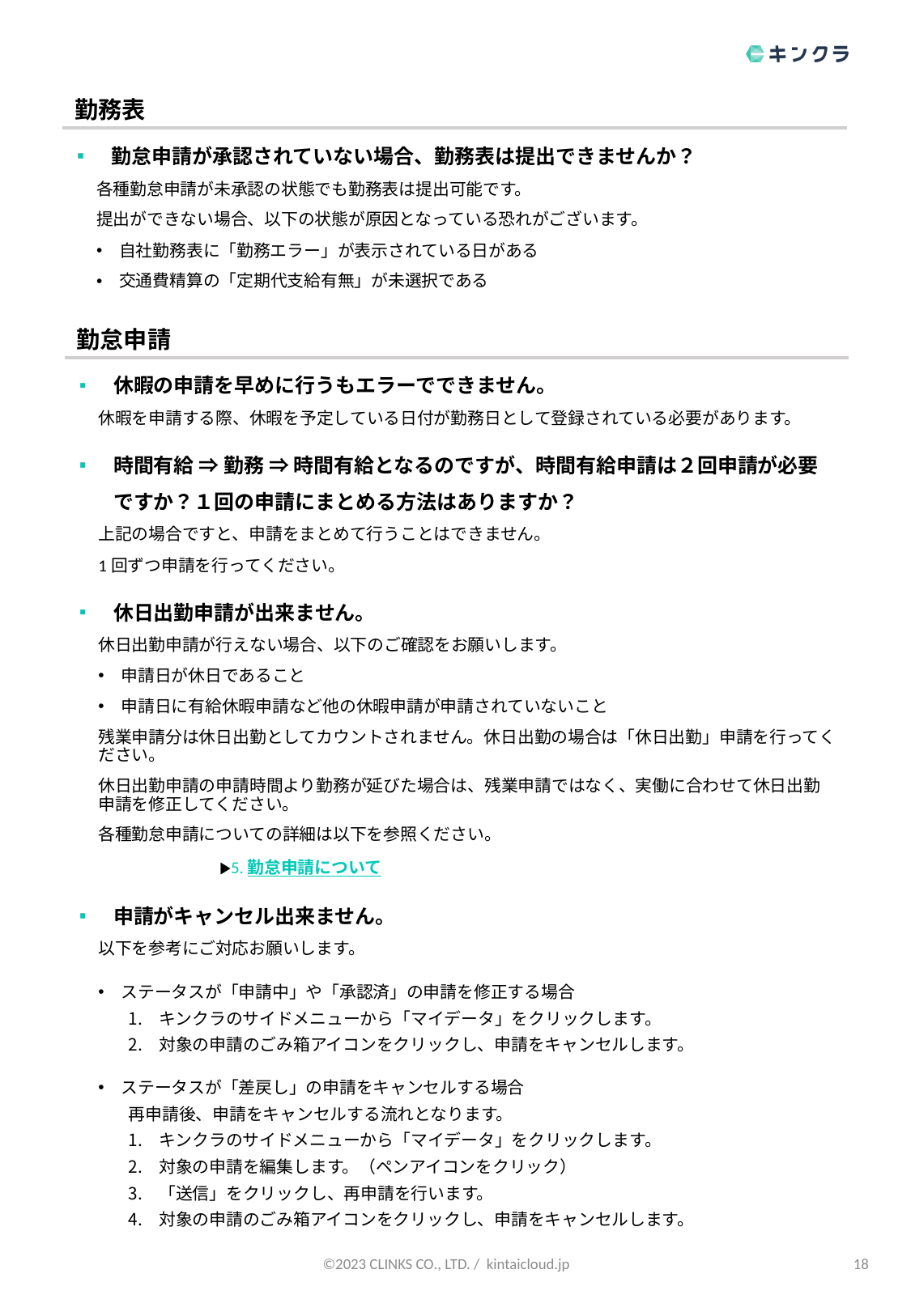

勤務表
勤怠申請が承認されていない場合、勤務表は提出できませんか？
各種勤怠申請が未承認の状態でも勤務表は提出可能です。
提出ができない場合、以下の状態が原因となっている恐れがございます。
自社勤務表に「勤務エラー」が表示されている日がある
交通費精算の「定期代支給有無」が未選択である

勤怠申請
休暇の申請を早めに行うもエラーでできません。
休暇を申請する際、休暇を予定している日付が勤務日として登録されている必要があります。
時間有給 ⇒ 勤務 ⇒ 時間有給となるのですが、時間有給申請は２回申請が必要ですか？１回の申請にまとめる方法はありますか？
上記の場合ですと、申請をまとめて行うことはできません。
1回ずつ申請を行ってください。
休日出勤申請が出来ません。
休日出勤申請が行えない場合、以下のご確認をお願いします。
申請日が休日であること
申請日に有給休暇申請など他の休暇申請が申請されていないこと
残業申請分は休日出勤としてカウントされません。休日出勤の場合は「休日出勤」申請を行ってください。
休日出勤申請の申請時間より勤務が延びた場合は、残業申請ではなく、実働に合わせて休日出勤申請を修正してください。
各種勤怠申請についての詳細は以下を参照ください。
	▶5. 勤怠申請について
申請がキャンセル出来ません。
以下を参考にご対応お願いします。
ステータスが「申請中」や「承認済」の申請を修正する場合
キンクラのサイドメニューから「マイデータ」をクリックします。
対象の申請のごみ箱アイコンをクリックし、申請をキャンセルします。
ステータスが「差戻し」の申請をキャンセルする場合
再申請後、申請をキャンセルする流れとなります。
キンクラのサイドメニューから「マイデータ」をクリックします。
対象の申請を編集します。（ペンアイコンをクリック）
「送信」をクリックし、再申請を行います。
対象の申請のごみ箱アイコンをクリックし、申請をキャンセルします。

18
©2023 CLINKS CO., LTD. /  kintaicloud.jp